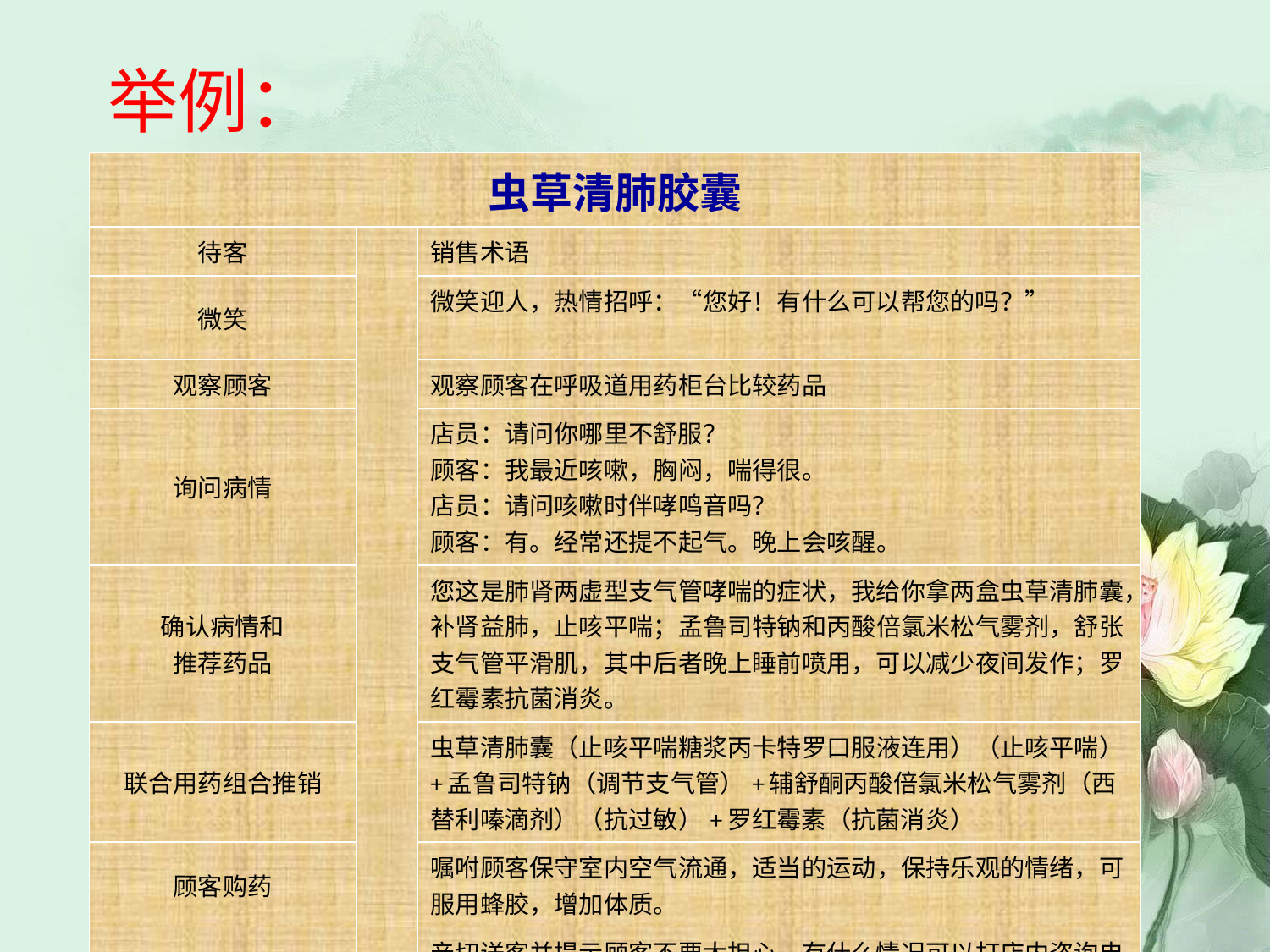

# 举例：
| 虫草清肺胶囊 |  |  |
| --- | --- | --- |
| 待客 |  | 销售术语 |
| 微笑 |  | 微笑迎人，热情招呼：“您好！有什么可以帮您的吗？” |
| 观察顾客 |  | 观察顾客在呼吸道用药柜台比较药品 |
| 询问病情 |  | 店员：请问你哪里不舒服？ 顾客：我最近咳嗽，胸闷，喘得很。 店员：请问咳嗽时伴哮鸣音吗？ 顾客：有。经常还提不起气。晚上会咳醒。 |
| 确认病情和 推荐药品 |  | 您这是肺肾两虚型支气管哮喘的症状，我给你拿两盒虫草清肺囊，补肾益肺，止咳平喘；孟鲁司特钠和丙酸倍氯米松气雾剂，舒张支气管平滑肌，其中后者晚上睡前喷用，可以减少夜间发作；罗红霉素抗菌消炎。 |
| 联合用药组合推销 |  | 虫草清肺囊（止咳平喘糖浆丙卡特罗口服液连用）（止咳平喘）+孟鲁司特钠（调节支气管）+辅舒酮丙酸倍氯米松气雾剂（西替利嗪滴剂）（抗过敏）+罗红霉素（抗菌消炎） |
| 顾客购药 |  | 嘱咐顾客保守室内空气流通，适当的运动，保持乐观的情绪，可服用蜂胶，增加体质。 |
| 送客 |  | 亲切送客并提示顾客不要太担心，有什么情况可以打店内咨询电话。 |